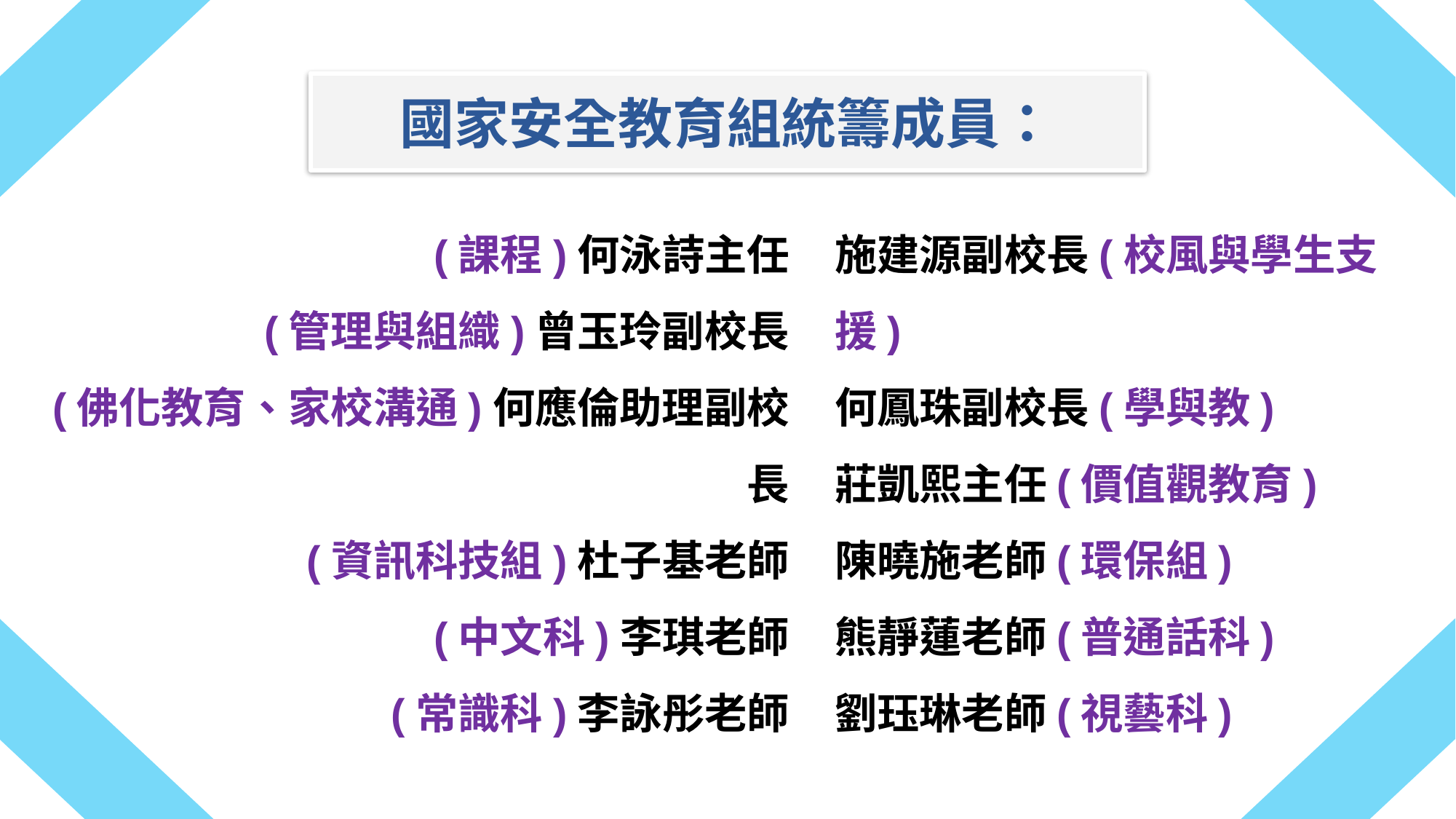

國家安全教育組統籌成員：
(課程)何泳詩主任
(管理與組織)曾玉玲副校長
(佛化教育、家校溝通)何應倫助理副校長
(資訊科技組)杜子基老師
(中文科)李琪老師
(常識科)李詠彤老師
施建源副校長(校風與學生支援)
何鳳珠副校長(學與教)
莊凱熙主任(價值觀教育)
陳曉施老師(環保組)
熊靜蓮老師(普通話科)
劉珏琳老師(視藝科)